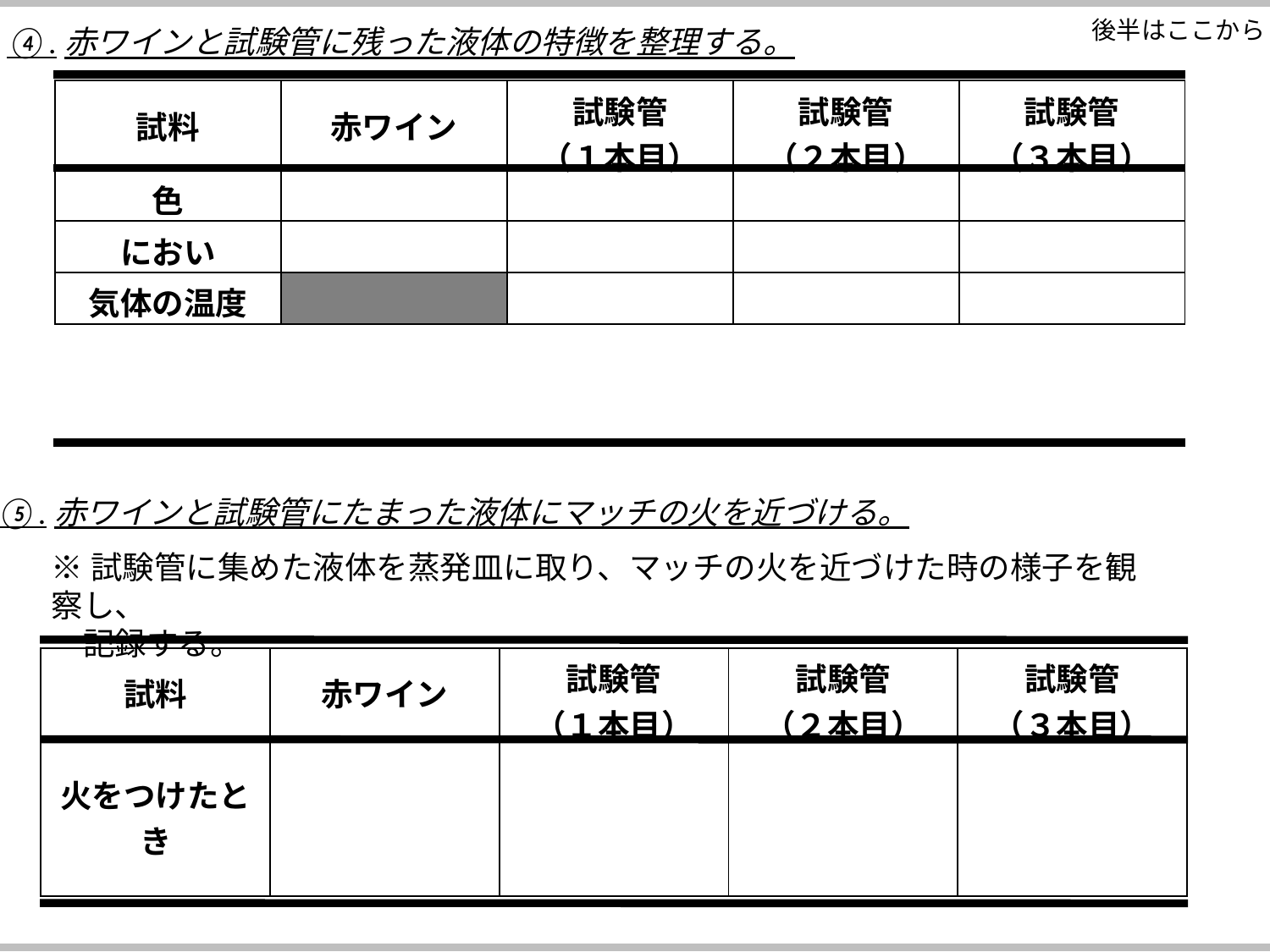

後半はここから
④.赤ワインと試験管に残った液体の特徴を整理する。
| 試料 | 赤ワイン | 試験管 （１本目） | 試験管 （２本目） | 試験管 （３本目） |
| --- | --- | --- | --- | --- |
| 色 |  |  |  |  |
| におい |  |  |  |  |
| 気体の温度 |  |  |  |  |
⑤.赤ワインと試験管にたまった液体にマッチの火を近づける。
※試験管に集めた液体を蒸発皿に取り、マッチの火を近づけた時の様子を観察し、
　記録する。
| 試料 | 赤ワイン | 試験管 （１本目） | 試験管 （２本目） | 試験管 （３本目） |
| --- | --- | --- | --- | --- |
| 火をつけたとき |  |  |  |  |